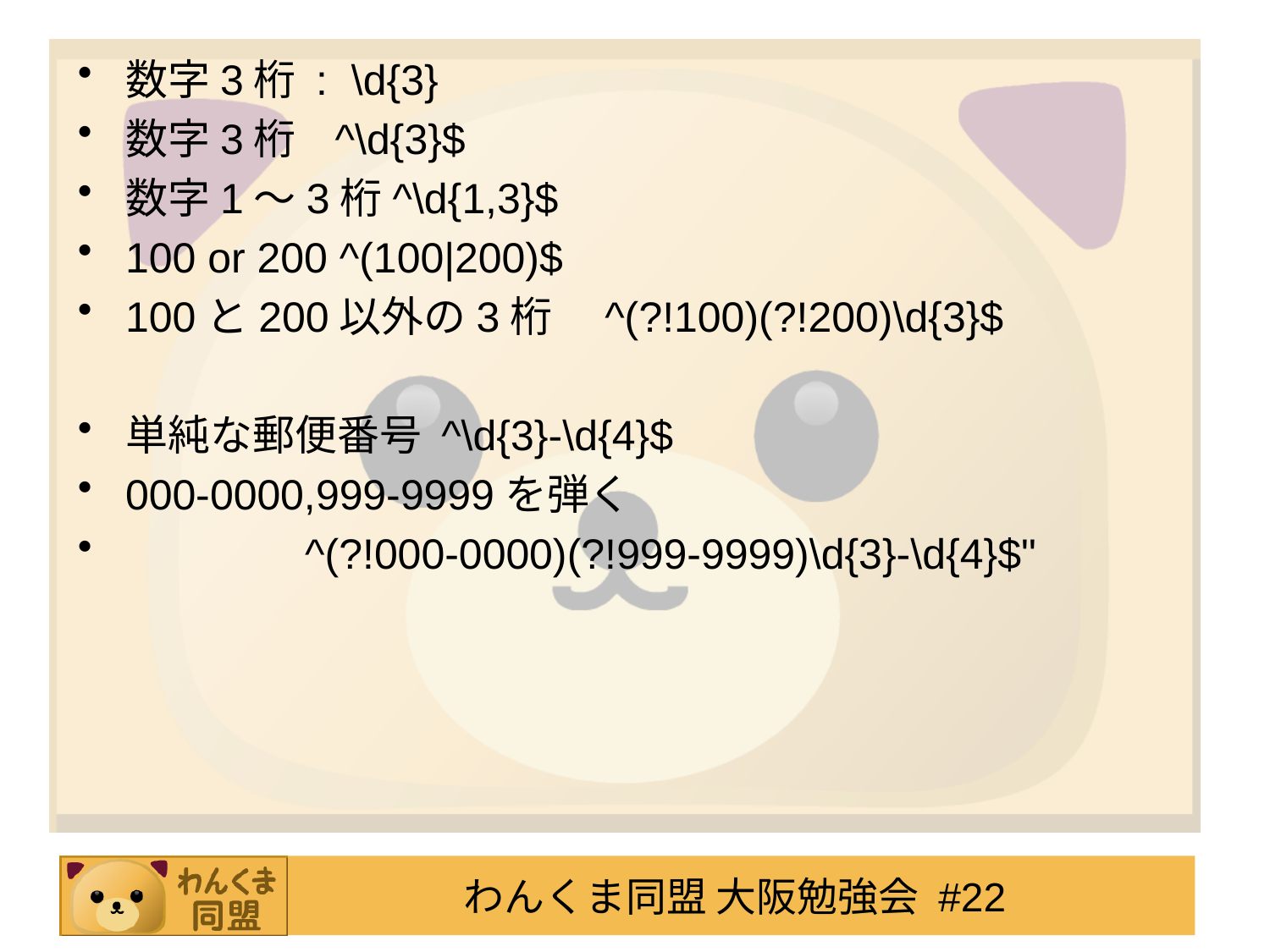

数字3桁 :  \d{3}
数字3桁   ^\d{3}$
数字1～3桁^\d{1,3}$
100 or 200 ^(100|200)$
100と200以外の3桁　^(?!100)(?!200)\d{3}$

単純な郵便番号 ^\d{3}-\d{4}$
000-0000,999-9999を弾く
　　　　^(?!000-0000)(?!999-9999)\d{3}-\d{4}$"